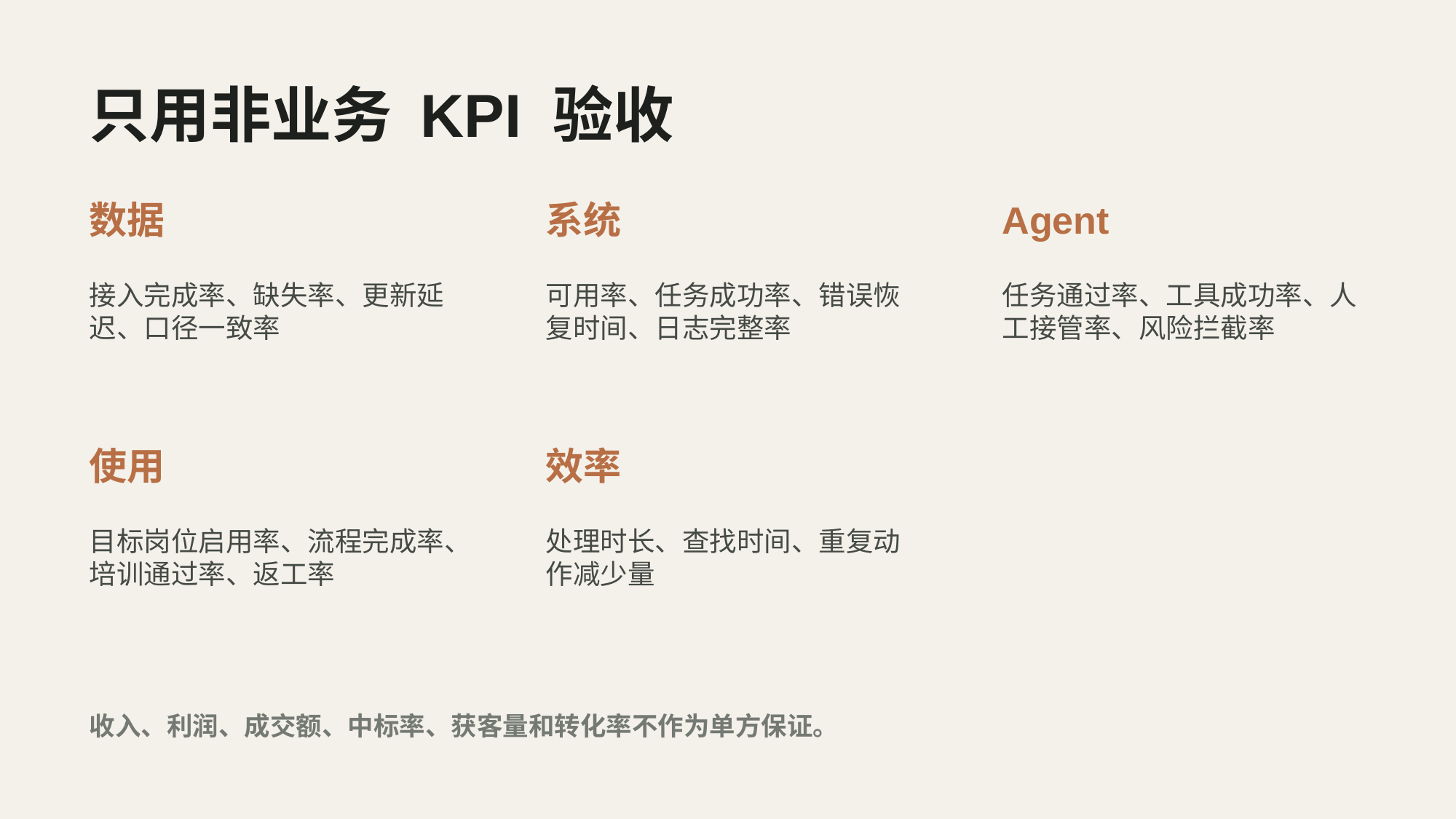

只用非业务 KPI 验收
数据
系统
Agent
接入完成率、缺失率、更新延迟、口径一致率
可用率、任务成功率、错误恢复时间、日志完整率
任务通过率、工具成功率、人工接管率、风险拦截率
使用
效率
目标岗位启用率、流程完成率、培训通过率、返工率
处理时长、查找时间、重复动作减少量
收入、利润、成交额、中标率、获客量和转化率不作为单方保证。